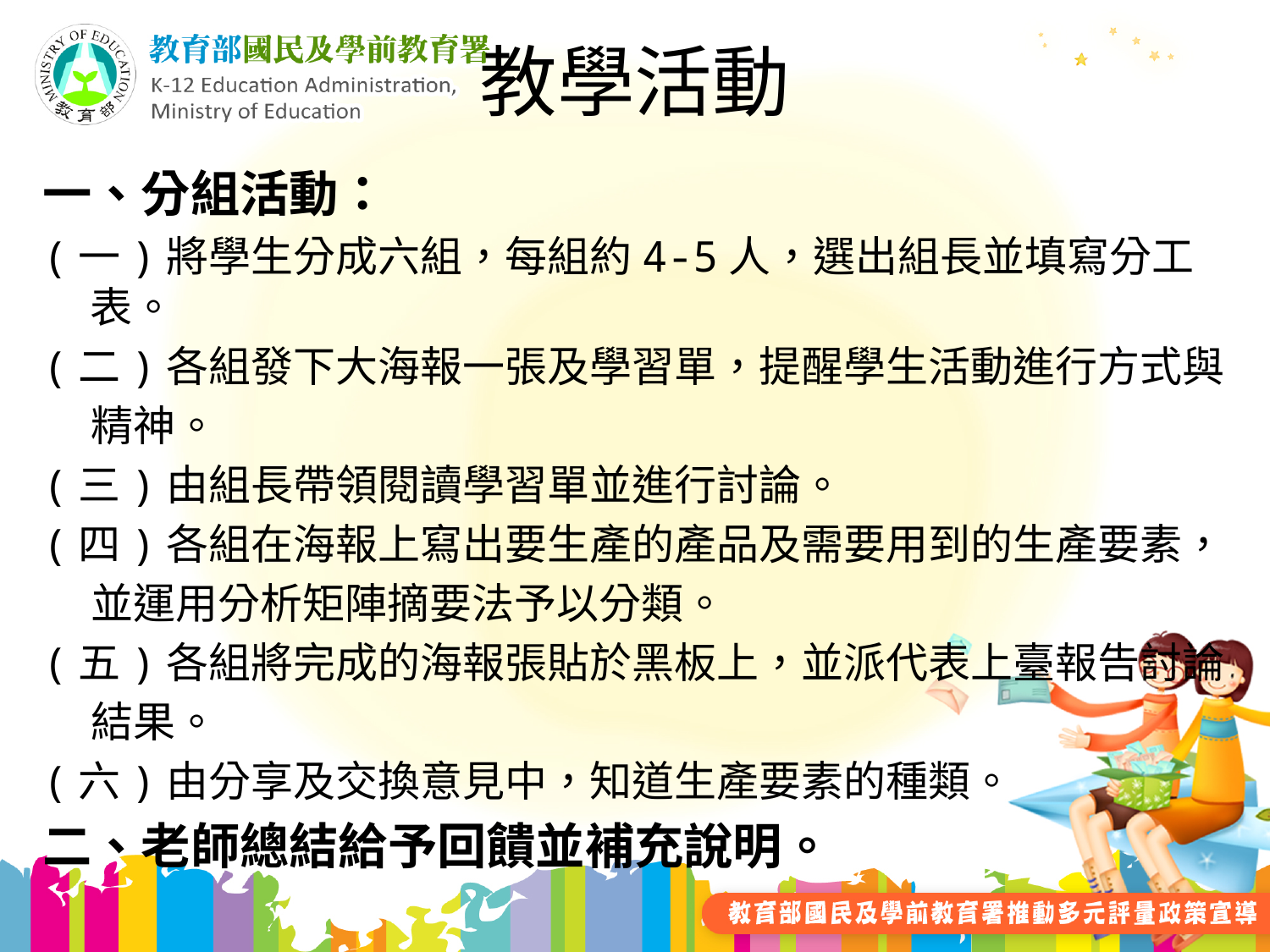

# 教學活動
一、分組活動：
(一)將學生分成六組，每組約4-5人，選出組長並填寫分工表。
(二)各組發下大海報一張及學習單，提醒學生活動進行方式與
    精神。
(三)由組長帶領閱讀學習單並進行討論。
(四)各組在海報上寫出要生產的產品及需要用到的生產要素，
    並運用分析矩陣摘要法予以分類。
(五)各組將完成的海報張貼於黑板上，並派代表上臺報告討論
    結果。
(六)由分享及交換意見中，知道生產要素的種類。
二、老師總結給予回饋並補充說明。